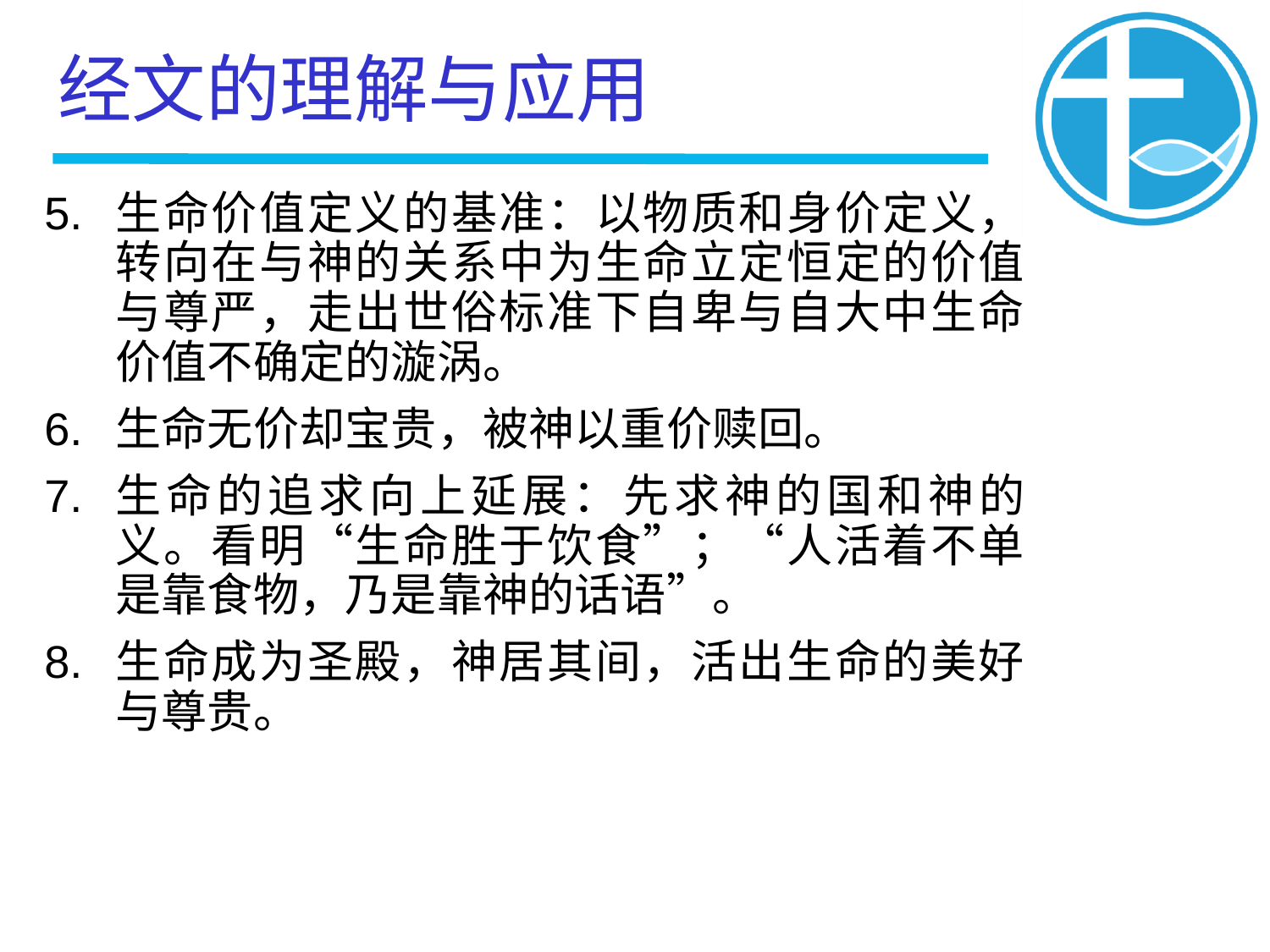

# 经文的理解与应用
生命价值定义的基准：以物质和身价定义，转向在与神的关系中为生命立定恒定的价值与尊严，走出世俗标准下自卑与自大中生命价值不确定的漩涡。
生命无价却宝贵，被神以重价赎回。
生命的追求向上延展：先求神的国和神的义。看明“生命胜于饮食”；“人活着不单是靠食物，乃是靠神的话语”。
生命成为圣殿，神居其间，活出生命的美好与尊贵。